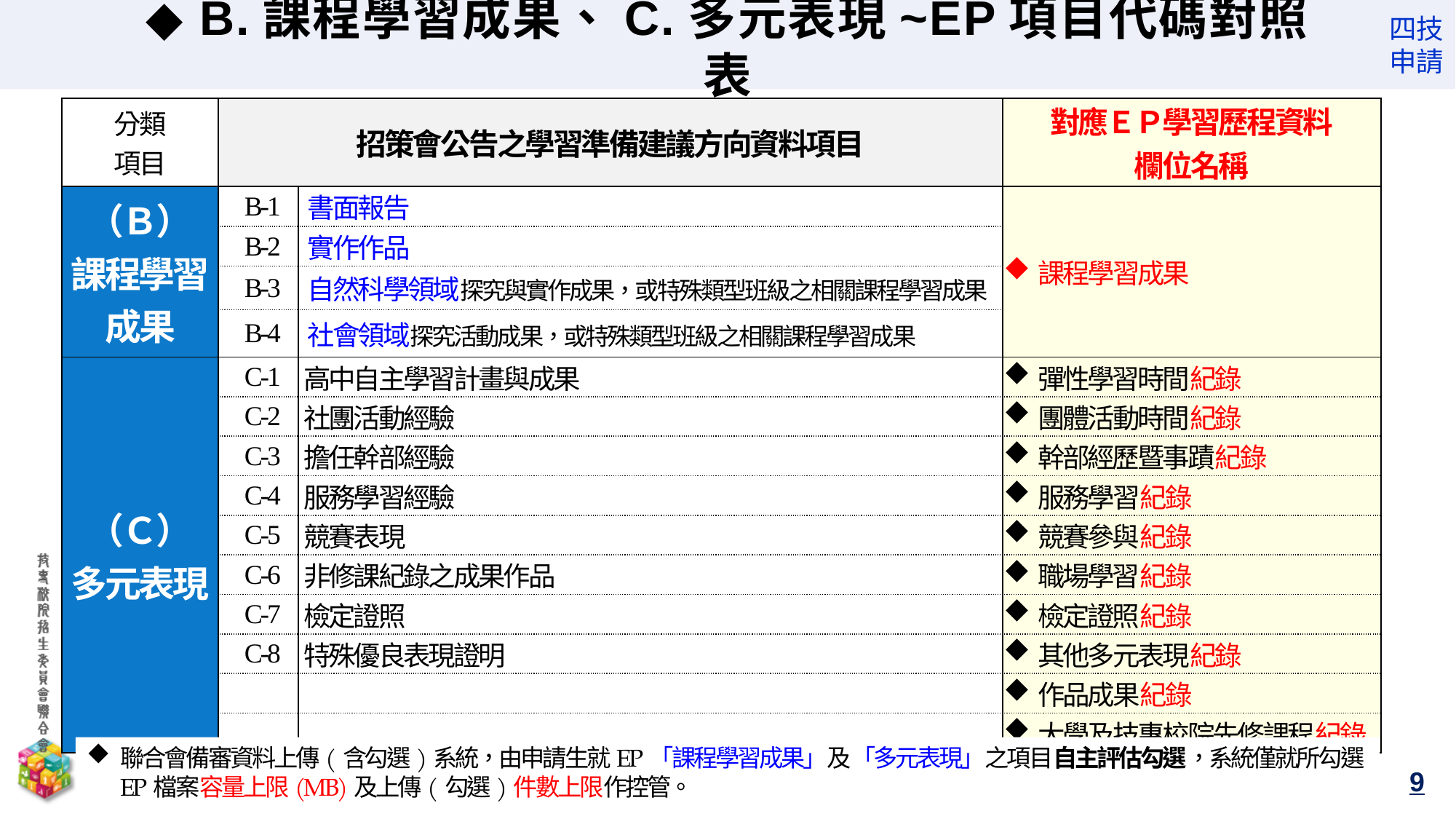

◆ B.課程學習成果、C.多元表現~EP項目代碼對照表
| 分類 項目 | 招策會公告之學習準備建議方向資料項目 |  | 對應ＥＰ學習歷程資料 欄位名稱 |
| --- | --- | --- | --- |
| （Ｂ） 課程學習 成果 | B-1 | 書面報告 | 課程學習成果 |
|  | B-2 | 實作作品 |  |
|  | B-3 | 自然科學領域探究與實作成果，或特殊類型班級之相關課程學習成果 |  |
|  | B-4 | 社會領域探究活動成果，或特殊類型班級之相關課程學習成果 |  |
| （Ｃ） 多元表現 | C-1 | 高中自主學習計畫與成果 | 彈性學習時間紀錄 |
|  | C-2 | 社團活動經驗 | 團體活動時間紀錄 |
|  | C-3 | 擔任幹部經驗 | 幹部經歷暨事蹟紀錄 |
|  | C-4 | 服務學習經驗 | 服務學習紀錄 |
|  | C-5 | 競賽表現 | 競賽參與紀錄 |
|  | C-6 | 非修課紀錄之成果作品 | 職場學習紀錄 |
|  | C-7 | 檢定證照 | 檢定證照紀錄 |
|  | C-8 | 特殊優良表現證明 | 其他多元表現紀錄 |
|  |  |  | 作品成果紀錄 |
|  |  |  | 大學及技專校院先修課程紀錄 |
聯合會備審資料上傳(含勾選)系統，由申請生就EP「課程學習成果」及「多元表現」之項目自主評估勾選，系統僅就所勾選EP檔案容量上限(MB)及上傳(勾選)件數上限作控管。
9